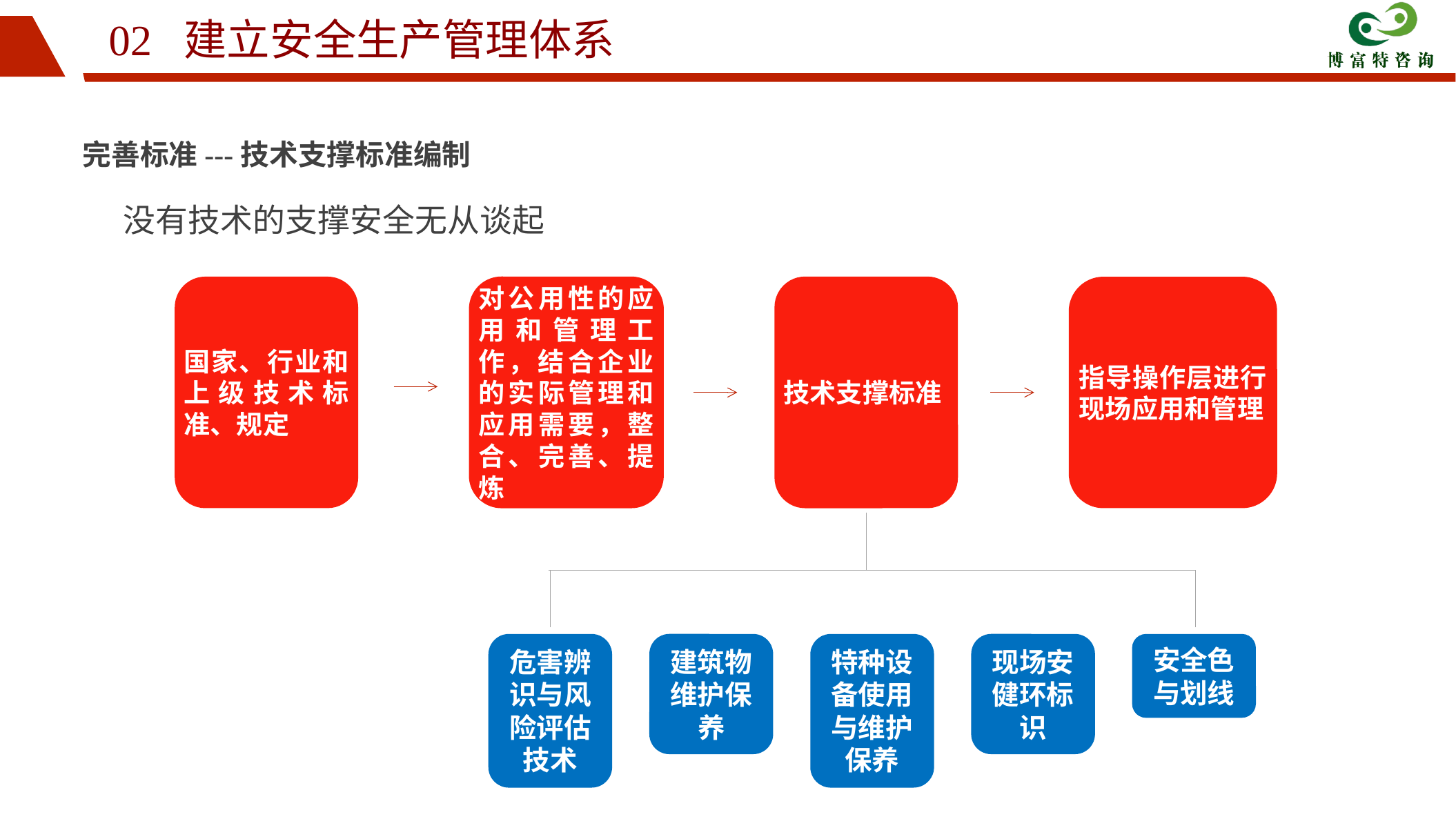

02  建立安全生产管理体系

完善标准---技术支撑标准编制
没有技术的支撑安全无从谈起
对公用性的应用和管理工作，结合企业的实际管理和应用需要，整合、完善、提炼
技术支撑标准
国家、行业和上级技术标准、规定
指导操作层进行现场应用和管理
危害辨识与风险评估技术
建筑物维护保养
特种设备使用与维护保养
现场安健环标识
安全色与划线